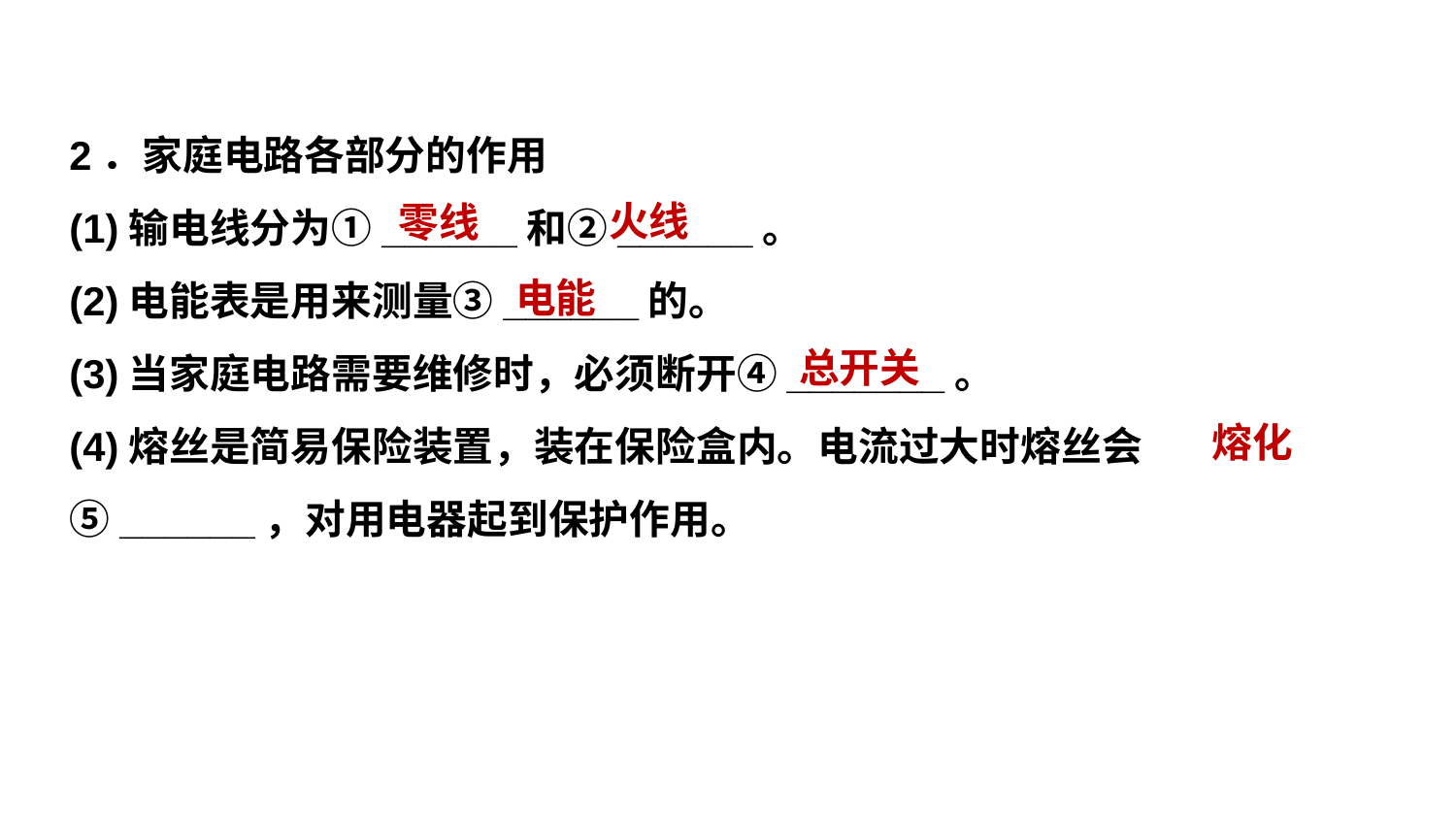

2．家庭电路各部分的作用
(1)输电线分为①______和②______。
(2)电能表是用来测量③______的。
(3)当家庭电路需要维修时，必须断开④_______。
(4)熔丝是简易保险装置，装在保险盒内。电流过大时熔丝会⑤______，对用电器起到保护作用。
火线
零线
电能
总开关
熔化